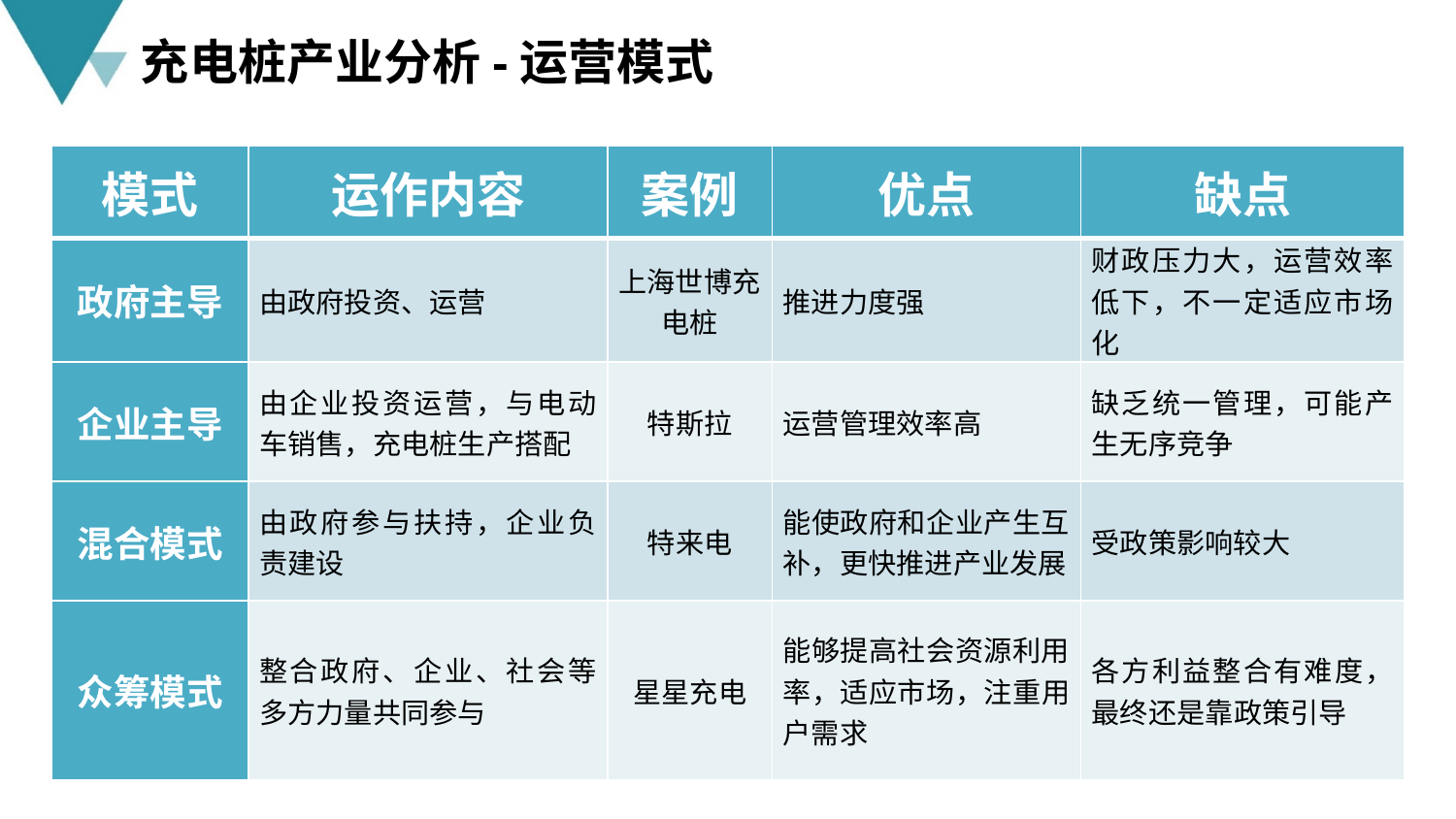

充电桩产业分析-运营模式
| 模式 | 运作内容 | 案例 | 优点 | 缺点 |
| --- | --- | --- | --- | --- |
| 政府主导 | 由政府投资、运营 | 上海世博充电桩 | 推进力度强 | 财政压力大，运营效率低下，不一定适应市场化 |
| 企业主导 | 由企业投资运营，与电动车销售，充电桩生产搭配 | 特斯拉 | 运营管理效率高 | 缺乏统一管理，可能产生无序竞争 |
| 混合模式 | 由政府参与扶持，企业负责建设 | 特来电 | 能使政府和企业产生互补，更快推进产业发展 | 受政策影响较大 |
| 众筹模式 | 整合政府、企业、社会等多方力量共同参与 | 星星充电 | 能够提高社会资源利用率，适应市场，注重用户需求 | 各方利益整合有难度，最终还是靠政策引导 |
5